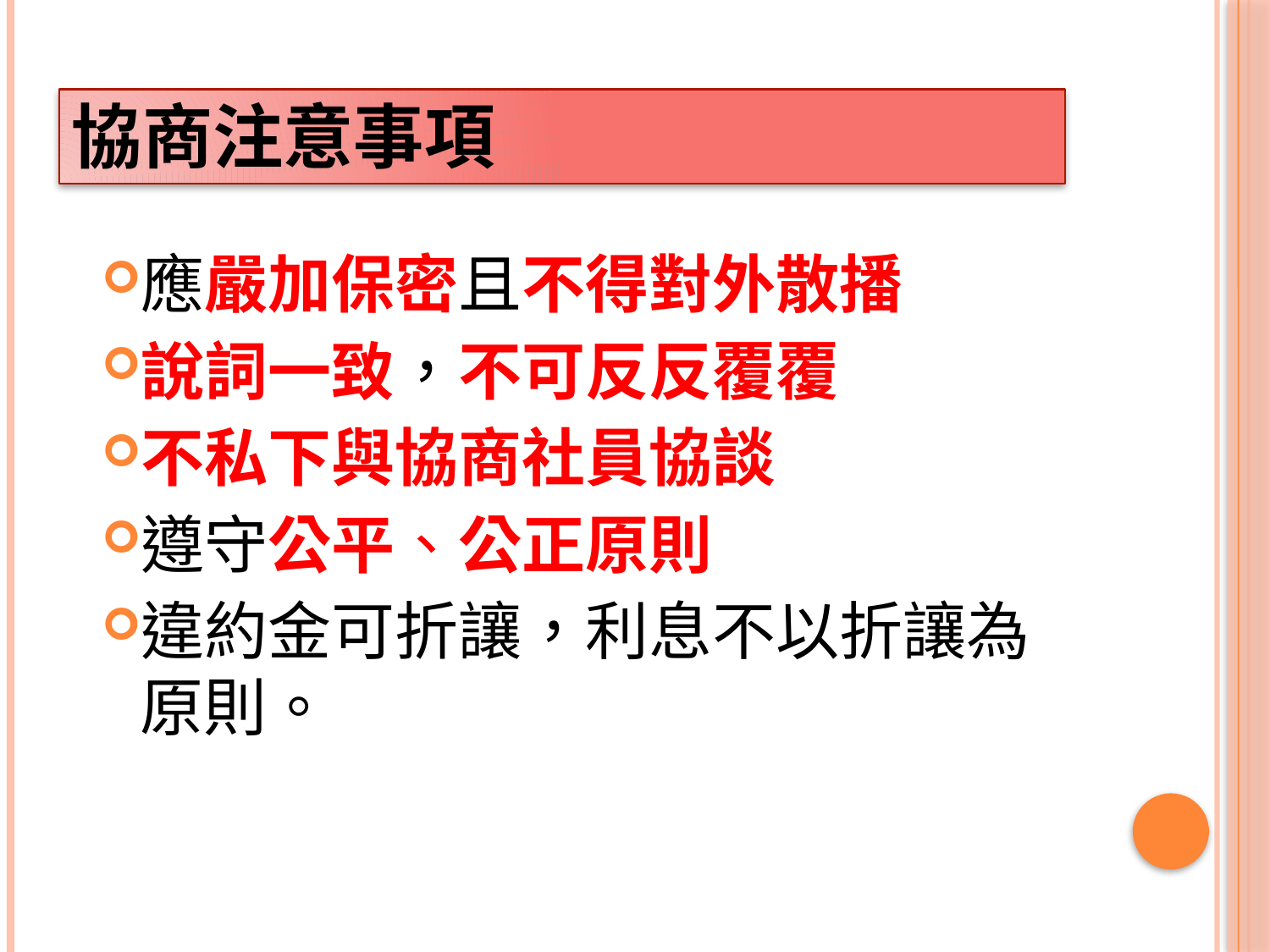

# 協商注意事項
應嚴加保密且不得對外散播
說詞一致，不可反反覆覆
不私下與協商社員協談
遵守公平、公正原則
違約金可折讓，利息不以折讓為原則。